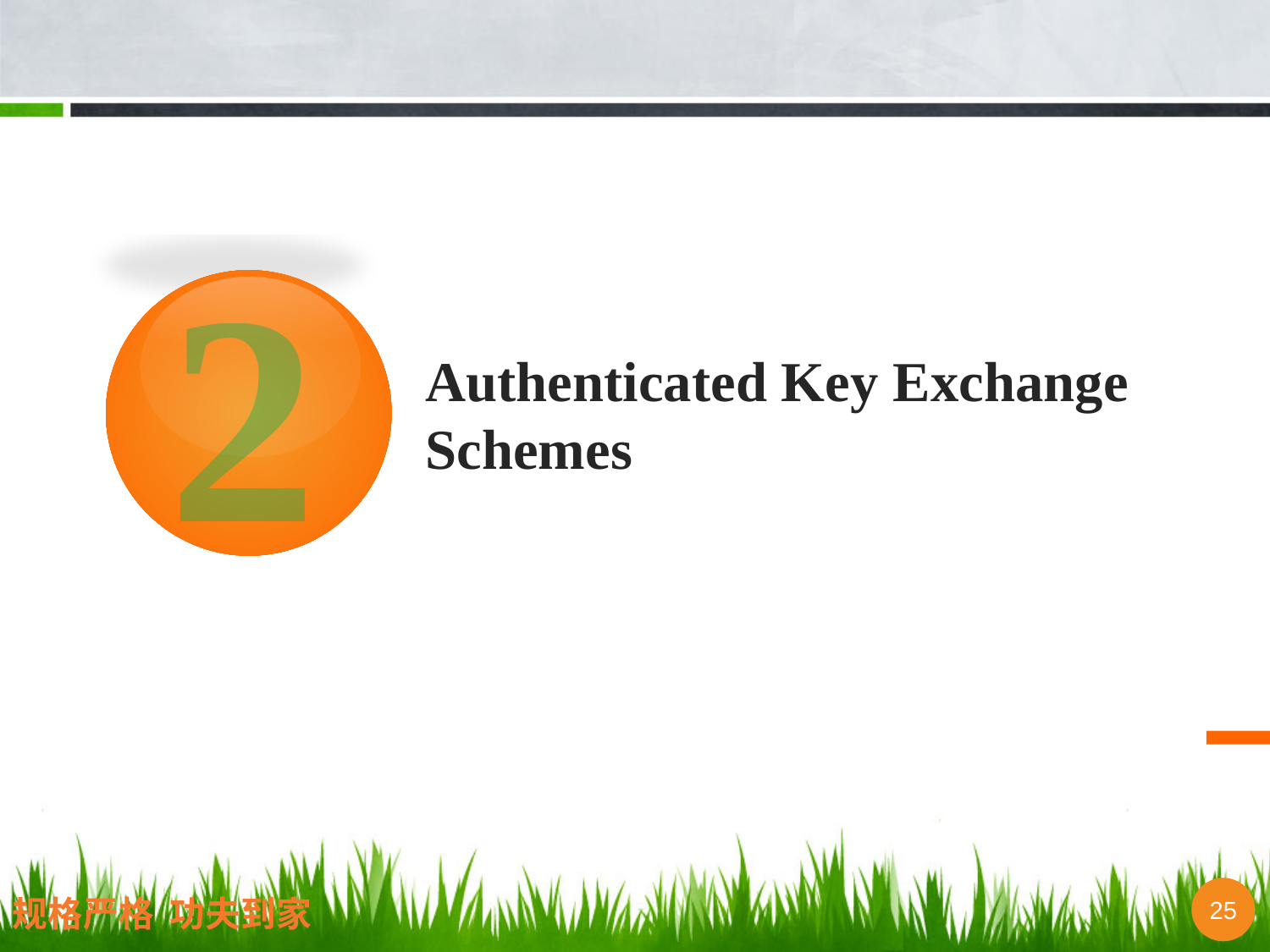

2
# Authenticated Key Exchange Schemes
25
规格严格  功夫到家